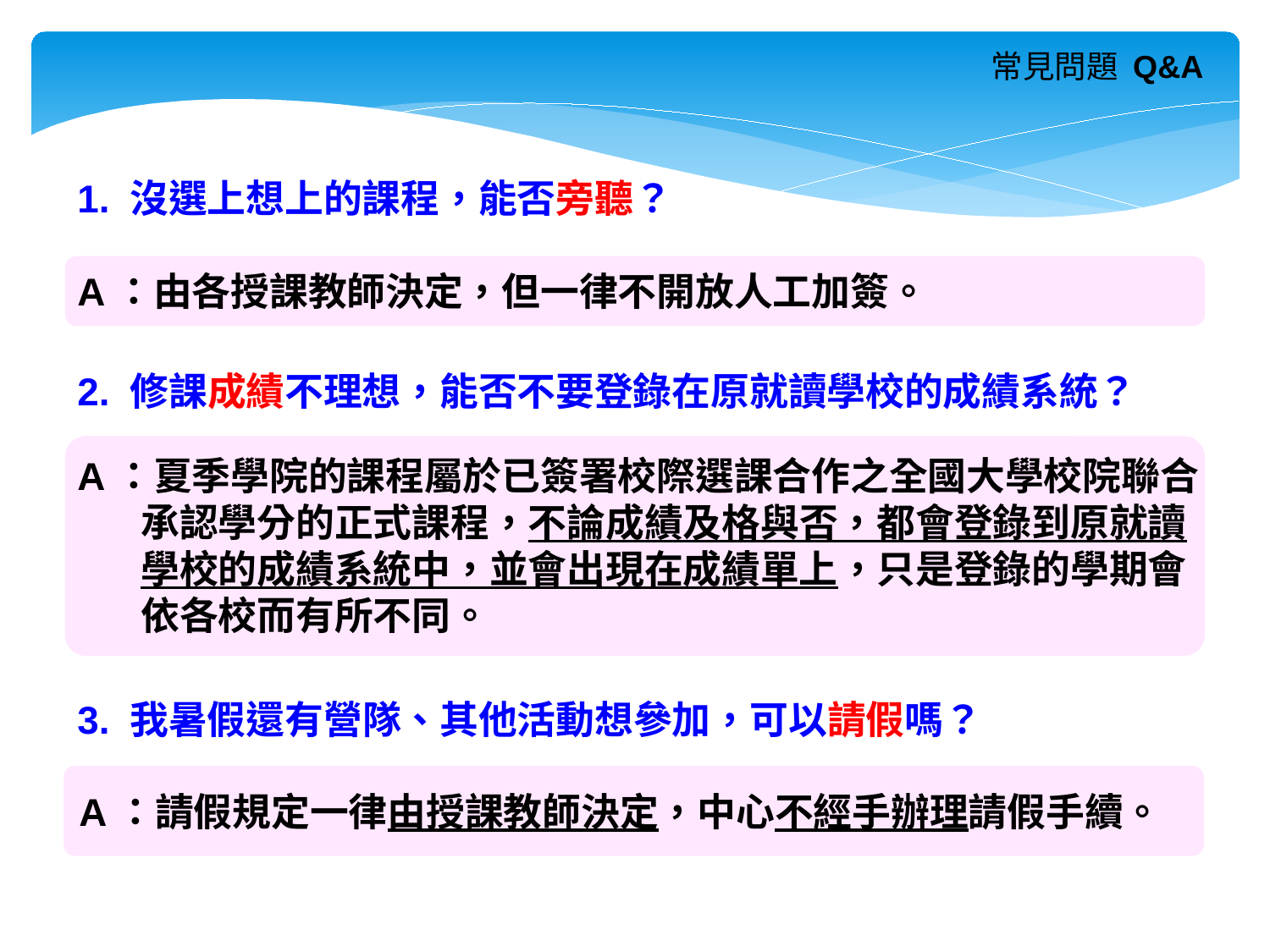

常見問題 Q&A
1. 沒選上想上的課程，能否旁聽？

A：由各授課教師決定，但一律不開放人工加簽。
2. 修課成績不理想，能否不要登錄在原就讀學校的成績系統？

A：夏季學院的課程屬於已簽署校際選課合作之全國大學校院聯合承認學分的正式課程，不論成績及格與否，都會登錄到原就讀學校的成績系統中，並會出現在成績單上，只是登錄的學期會依各校而有所不同。
3. 我暑假還有營隊、其他活動想參加，可以請假嗎？

A：請假規定一律由授課教師決定，中心不經手辦理請假手續。